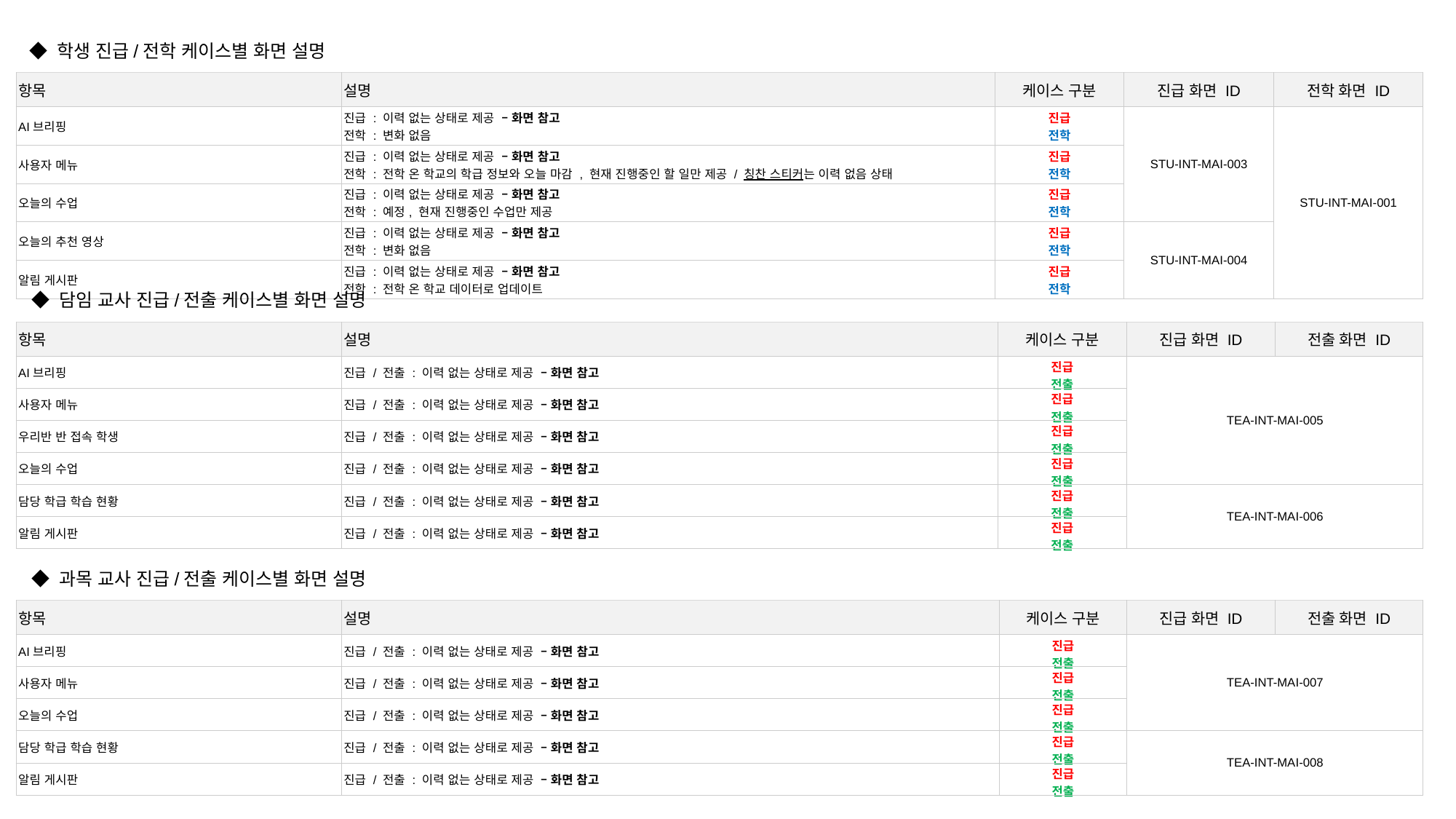

◆ 학생 진급/전학 케이스별 화면 설명
| 항목 | 설명 | 케이스 구분 | 진급 화면 ID | 전학 화면 ID |
| --- | --- | --- | --- | --- |
| AI브리핑 | 진급 : 이력 없는 상태로 제공 – 화면 참고 전학 : 변화 없음 | 진급 전학 | STU-INT-MAI-003 | STU-INT-MAI-001 |
| 사용자 메뉴 | 진급 : 이력 없는 상태로 제공 – 화면 참고 전학 : 전학 온 학교의 학급 정보와 오늘 마감 , 현재 진행중인 할 일만 제공 / 칭찬 스티커는 이력 없음 상태 | 진급 전학 |  |  |
| 오늘의 수업 | 진급 : 이력 없는 상태로 제공 – 화면 참고 전학 : 예정, 현재 진행중인 수업만 제공 | 진급 전학 |  |  |
| 오늘의 추천 영상 | 진급 : 이력 없는 상태로 제공 – 화면 참고 전학 : 변화 없음 | 진급 전학 | STU-INT-MAI-004 |  |
| 알림 게시판 | 진급 : 이력 없는 상태로 제공 – 화면 참고 전학 : 전학 온 학교 데이터로 업데이트 | 진급 전학 |  |  |
◆ 담임 교사 진급/전출 케이스별 화면 설명
| 항목 | 설명 | 케이스 구분 | 진급 화면 ID | 전출 화면 ID |
| --- | --- | --- | --- | --- |
| AI브리핑 | 진급 / 전출 : 이력 없는 상태로 제공 – 화면 참고 | 진급 전출 | TEA-INT-MAI-005 |  |
| 사용자 메뉴 | 진급 / 전출 : 이력 없는 상태로 제공 – 화면 참고 | 진급 전출 |  |  |
| 우리반 반 접속 학생 | 진급 / 전출 : 이력 없는 상태로 제공 – 화면 참고 | 진급 전출 |  |  |
| 오늘의 수업 | 진급 / 전출 : 이력 없는 상태로 제공 – 화면 참고 | 진급 전출 |  |  |
| 담당 학급 학습 현황 | 진급 / 전출 : 이력 없는 상태로 제공 – 화면 참고 | 진급 전출 | TEA-INT-MAI-006 |  |
| 알림 게시판 | 진급 / 전출 : 이력 없는 상태로 제공 – 화면 참고 | 진급 전출 |  |  |
◆ 과목 교사 진급/전출 케이스별 화면 설명
| 항목 | 설명 | 케이스 구분 | 진급 화면 ID | 전출 화면 ID |
| --- | --- | --- | --- | --- |
| AI브리핑 | 진급 / 전출 : 이력 없는 상태로 제공 – 화면 참고 | 진급 전출 | TEA-INT-MAI-007 |  |
| 사용자 메뉴 | 진급 / 전출 : 이력 없는 상태로 제공 – 화면 참고 | 진급 전출 |  |  |
| 오늘의 수업 | 진급 / 전출 : 이력 없는 상태로 제공 – 화면 참고 | 진급 전출 |  |  |
| 담당 학급 학습 현황 | 진급 / 전출 : 이력 없는 상태로 제공 – 화면 참고 | 진급 전출 | TEA-INT-MAI-008 |  |
| 알림 게시판 | 진급 / 전출 : 이력 없는 상태로 제공 – 화면 참고 | 진급 전출 |  |  |
※ 모든 화면은 케이스별 최초 진입 기준입니다.